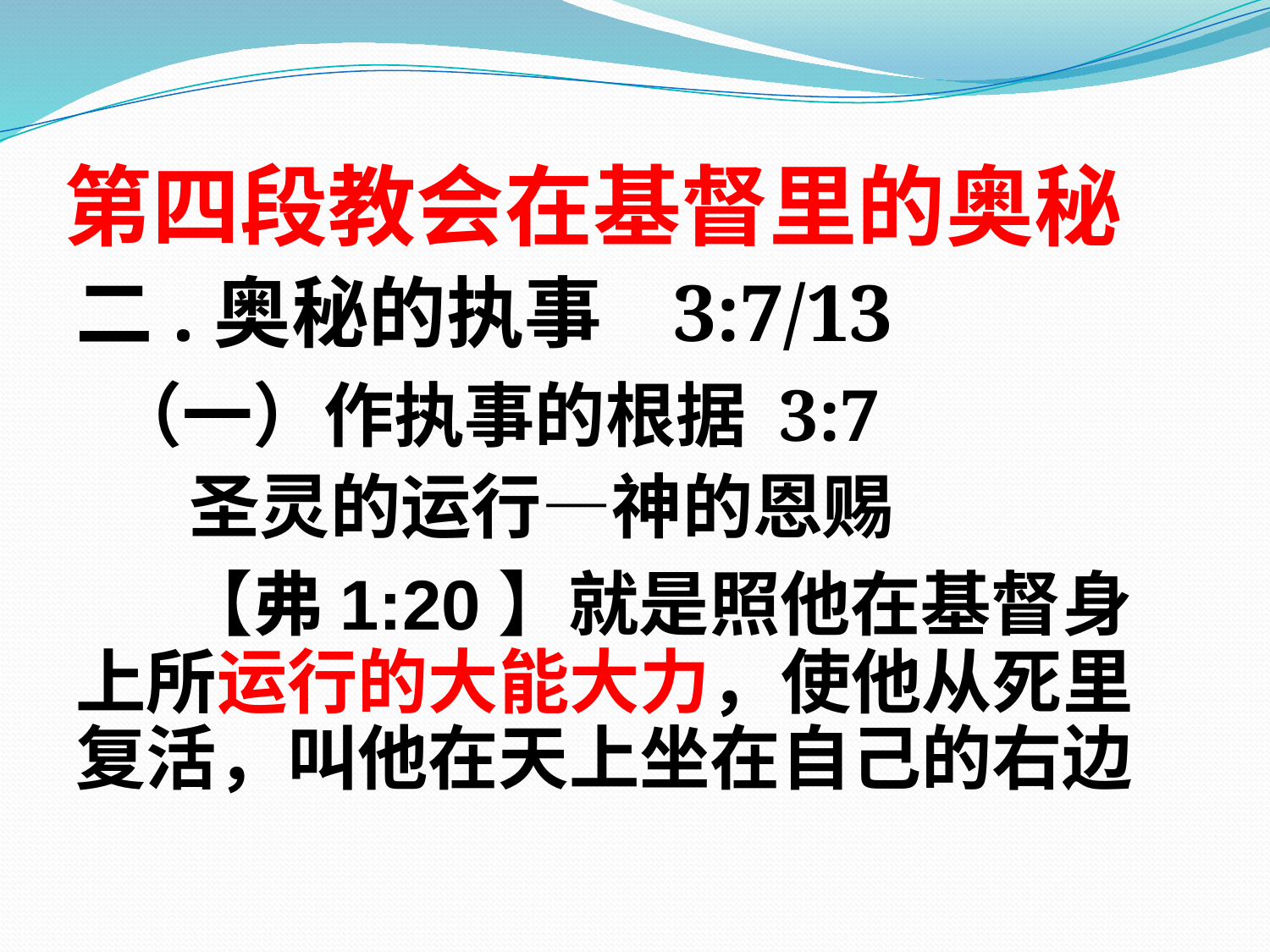

# 第四段教会在基督里的奥秘
二.奥秘的执事   3:7/13
 （一）作执事的根据 3:7
      圣灵的运行—神的恩赐
     【弗1:20】就是照他在基督身上所运行的大能大力，使他从死里复活，叫他在天上坐在自己的右边